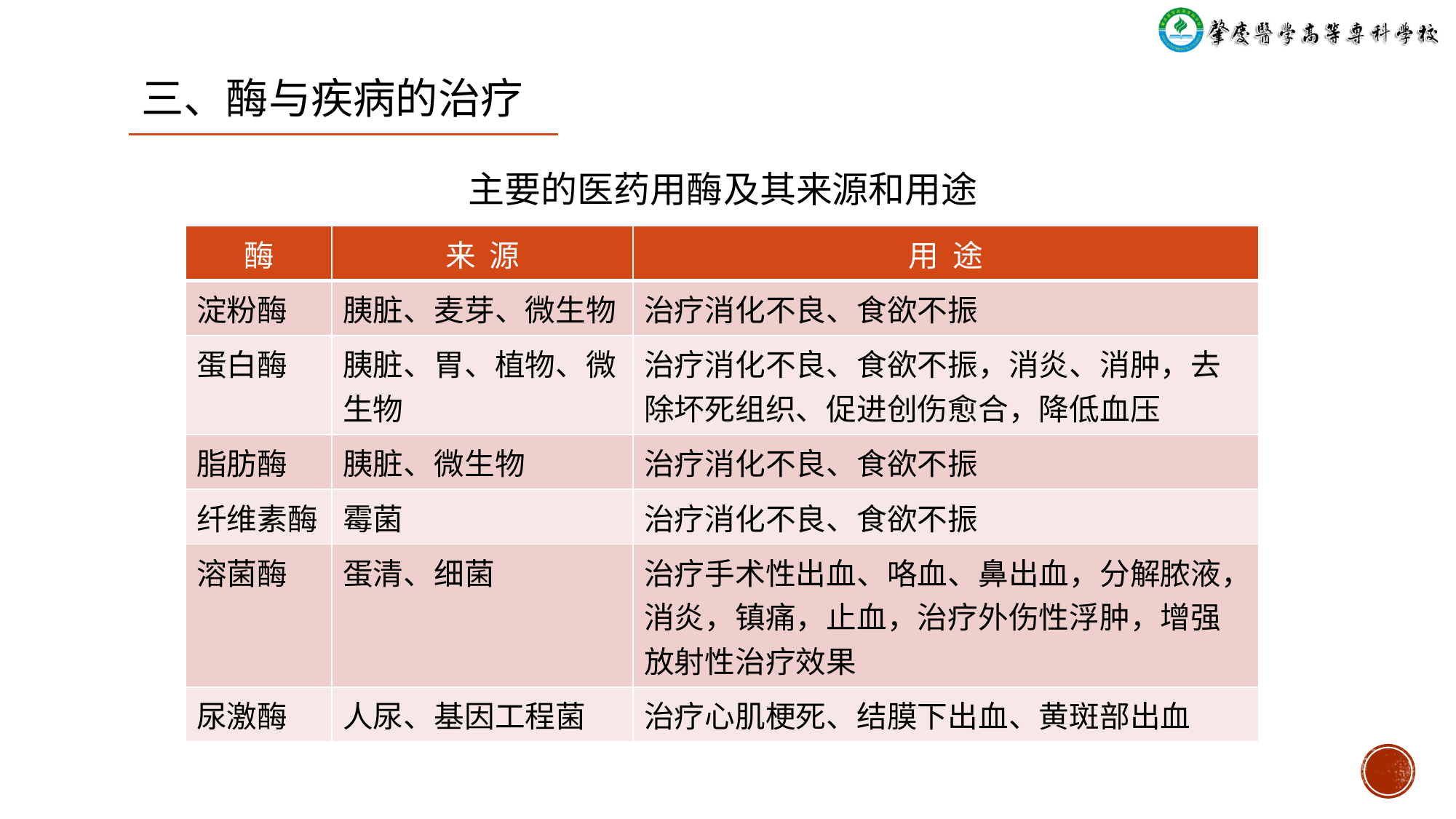

三、酶与疾病的治疗
# 主要的医药用酶及其来源和用途
| 酶 | 来  源 | 用  途 |
| --- | --- | --- |
| 淀粉酶 | 胰脏、麦芽、微生物 | 治疗消化不良、食欲不振 |
| 蛋白酶 | 胰脏、胃、植物、微生物 | 治疗消化不良、食欲不振，消炎、消肿，去除坏死组织、促进创伤愈合，降低血压 |
| 脂肪酶 | 胰脏、微生物 | 治疗消化不良、食欲不振 |
| 纤维素酶 | 霉菌 | 治疗消化不良、食欲不振 |
| 溶菌酶 | 蛋清、细菌 | 治疗手术性出血、咯血、鼻出血，分解脓液，消炎，镇痛，止血，治疗外伤性浮肿，增强放射性治疗效果 |
| 尿激酶 | 人尿、基因工程菌 | 治疗心肌梗死、结膜下出血、黄斑部出血 |